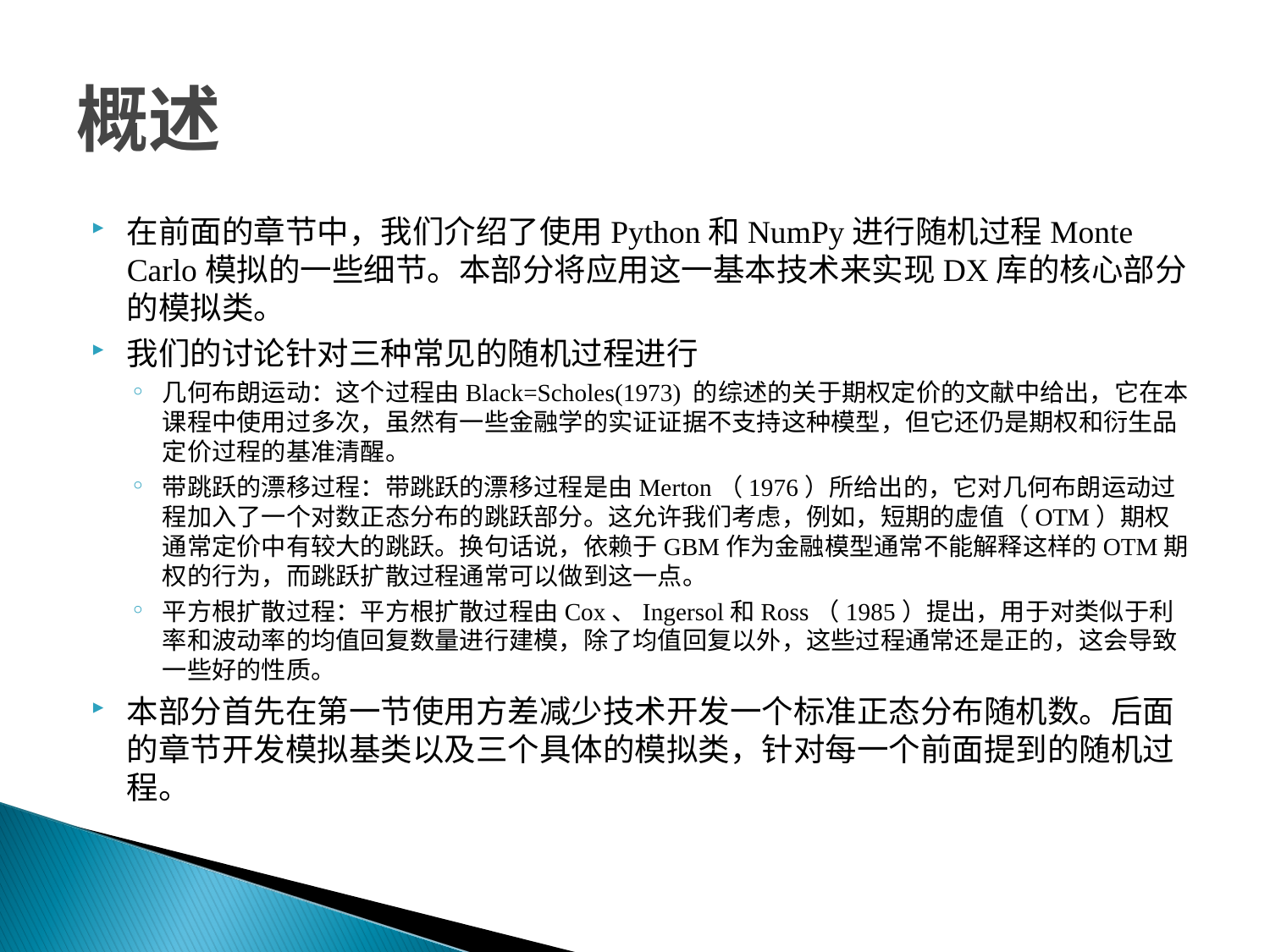

# 概述
在前面的章节中，我们介绍了使用Python和NumPy进行随机过程Monte Carlo模拟的一些细节。本部分将应用这一基本技术来实现DX库的核心部分的模拟类。
我们的讨论针对三种常见的随机过程进行
几何布朗运动：这个过程由Black=Scholes(1973) 的综述的关于期权定价的文献中给出，它在本课程中使用过多次，虽然有一些金融学的实证证据不支持这种模型，但它还仍是期权和衍生品定价过程的基准清醒。
带跳跃的漂移过程：带跳跃的漂移过程是由Merton（1976）所给出的，它对几何布朗运动过程加入了一个对数正态分布的跳跃部分。这允许我们考虑，例如，短期的虚值（OTM）期权通常定价中有较大的跳跃。换句话说，依赖于GBM作为金融模型通常不能解释这样的OTM期权的行为，而跳跃扩散过程通常可以做到这一点。
平方根扩散过程：平方根扩散过程由Cox、Ingersol和Ross（1985）提出，用于对类似于利率和波动率的均值回复数量进行建模，除了均值回复以外，这些过程通常还是正的，这会导致一些好的性质。
本部分首先在第一节使用方差减少技术开发一个标准正态分布随机数。后面的章节开发模拟基类以及三个具体的模拟类，针对每一个前面提到的随机过程。